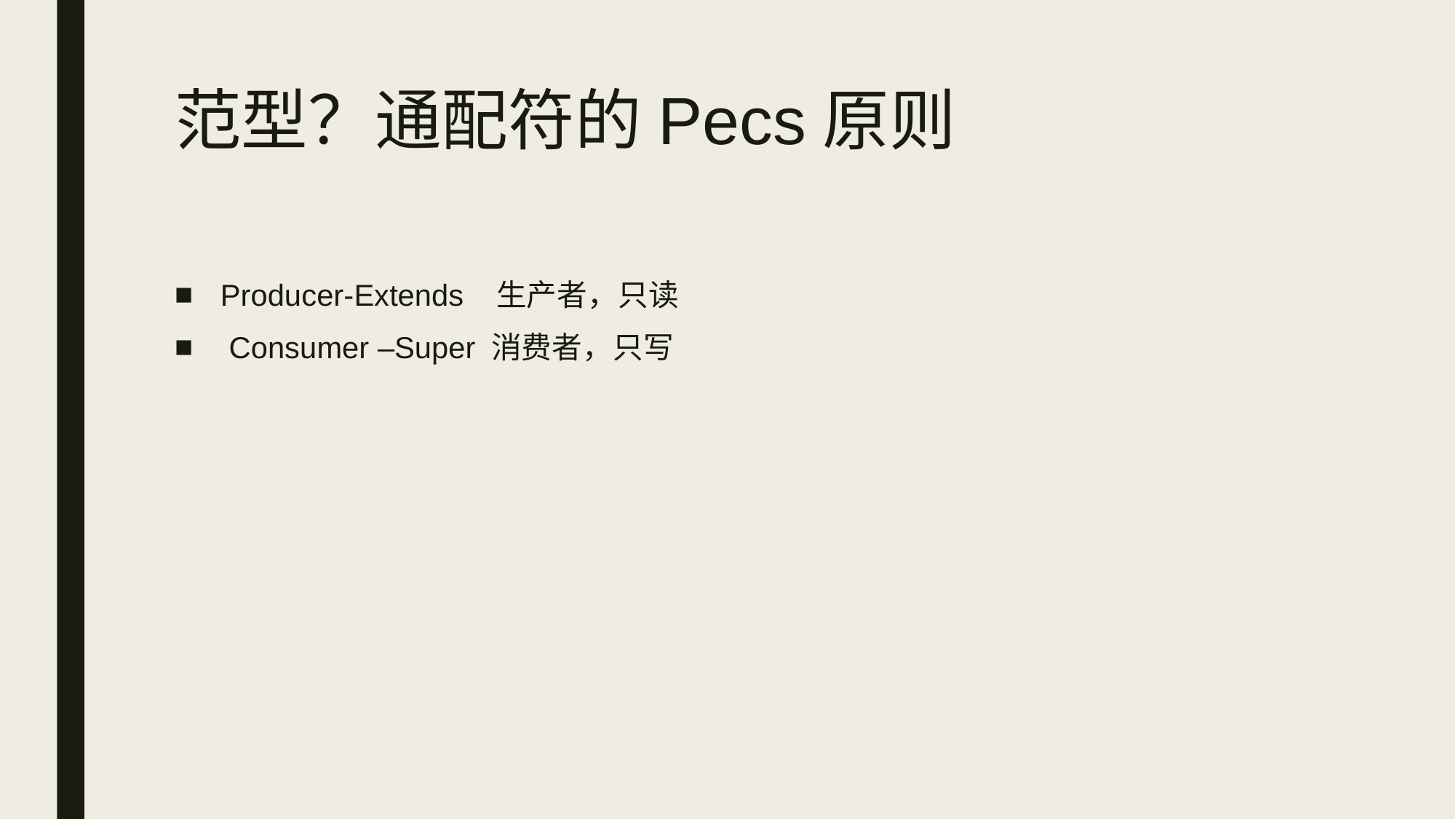

# 范型？通配符的Pecs原则
Producer-Extends   生产者，只读
 Consumer –Super 消费者，只写